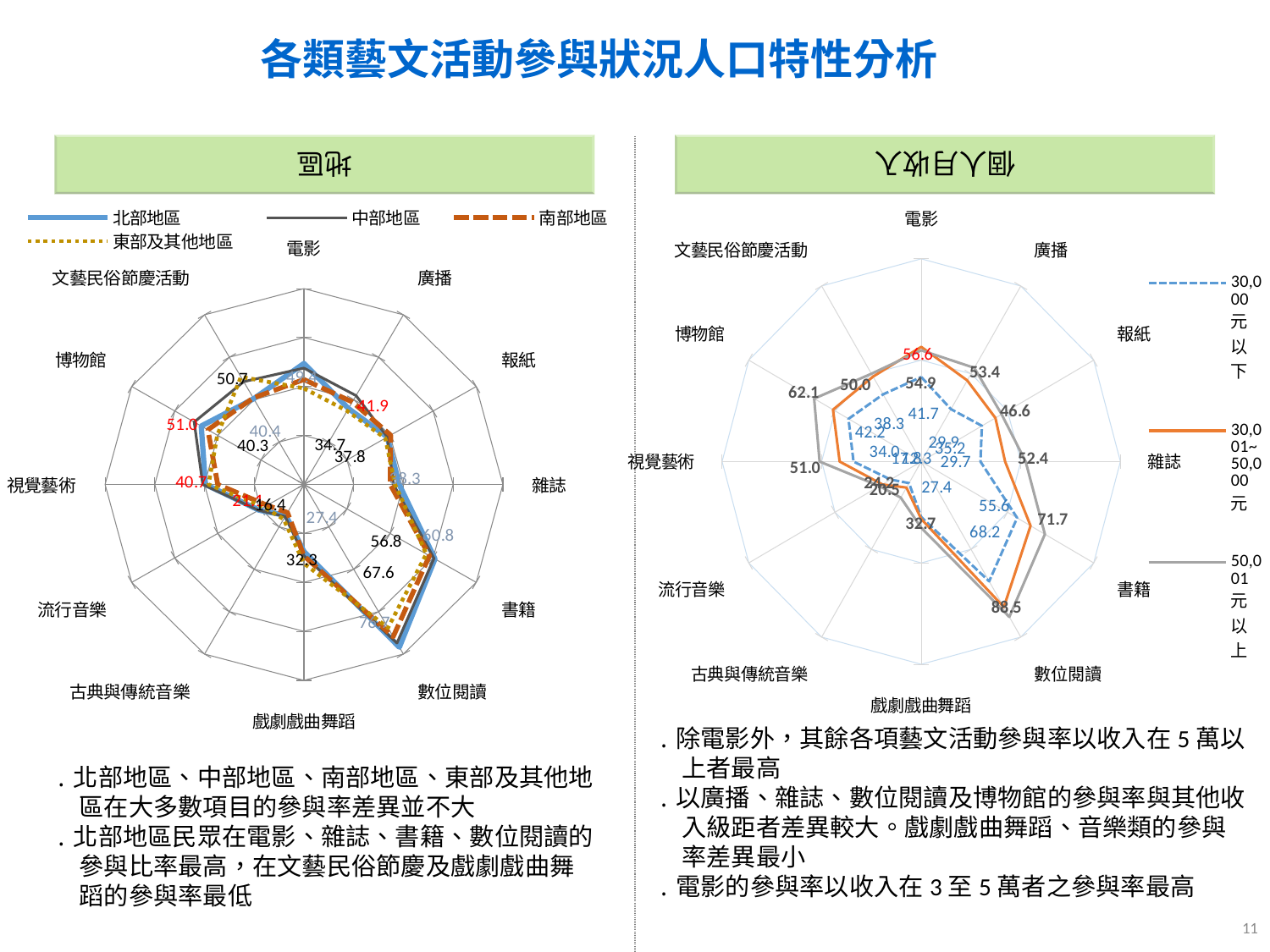

地區
個人月收入
各類藝文活動參與狀況人口特性分析

### Chart

| Category | 北部地區 | 中部地區 | 南部地區 | 東部及其他地區 |
|---|---|---|---|---|
| 電影 | 49.40873742599069 | 47.520931374331255 | 42.85873595317471 | 39.234059330011554 |
| 廣播 | 35.8052899419291 | 41.897899565941714 | 38.905506933627215 | 34.69883388542446 |
| 報紙 | 38.73988811858266 | 38.729887902057214 | 40.28176848824201 | 37.77038887345684 |
| 雜誌 | 38.28968450591883 | 36.042906459249295 | 34.69611122030736 | 36.624068716721936 |
| 書籍 | 60.83455364361106 | 60.399614604856126 | 58.27989464422016 | 56.808035557252914 |
| 數位閱讀 | 76.72807353257416 | 74.8070695186456 | 71.80054084347297 | 67.60329716853798 |
| 戲劇戲曲舞蹈 | 27.392496577440443 | 29.102621039182676 | 29.179421368067292 | 32.25155335825271 |
| 古典與傳統音樂 | 14.652262048900413 | 15.116365452610003 | 13.28452645575654 | 16.37709044755878 |
| 流行音樂 | 20.935314470896273 | 21.124091331325275 | 17.059626343941467 | 18.63440208232936 |
| 視覺藝術 | 39.66035175601735 | 40.72331625166578 | 34.70105703735322 | 38.387333224728856 |
| 博物館 | 47.7131097567062 | 50.983110498333915 | 44.63231772966647 | 40.266592106975146 |
| 文藝民俗節慶活動 | 40.427351663178364 | 48.47179080297361 | 40.784058130833586 | 50.700973654869706 |

### Chart

| Category | 30,000元以下 | 30,001~50,000元 | 50,001元以上 |
|---|---|---|---|
| 電影 | 41.71097259264856 | 56.56450404777333 | 54.86197644837123 |
| 廣播 | 29.85415190849057 | 46.20430701746804 | 53.35757936849301 |
| 報紙 | 35.19909678943415 | 43.007691566752456 | 46.612335191631004 |
| 雜誌 | 29.74428862897097 | 42.11829862831286 | 52.44412289256807 |
| 書籍 | 55.60074927821199 | 63.40924695020704 | 71.72872283331183 |
| 數位閱讀 | 68.20457695981882 | 82.94864887463325 | 88.50025062528834 |
| 戲劇戲曲舞蹈 | 27.381673427822662 | 28.340291362968145 | 32.66182035729134 |
| 古典與傳統音樂 | 12.297606922758016 | 14.8553477193555 | 20.5420143503964 |
| 流行音樂 | 17.79465935318106 | 22.557570632352128 | 24.214776025600603 |
| 視覺藝術 | 34.00844848435959 | 40.98029413510248 | 51.02852152289038 |
| 博物館 | 42.15027569921031 | 51.149187804464425 | 62.07983868023943 |
| 文藝民俗節慶活動 | 38.26825937820913 | 48.38355189069515 | 50.00611020054966 |
․除電影外，其餘各項藝文活動參與率以收入在5萬以上者最高
․以廣播、雜誌、數位閱讀及博物館的參與率與其他收入級距者差異較大。戲劇戲曲舞蹈、音樂類的參與率差異最小
․電影的參與率以收入在3至5萬者之參與率最高
․北部地區、中部地區、南部地區、東部及其他地區在大多數項目的參與率差異並不大
․北部地區民眾在電影、雜誌、書籍、數位閱讀的參與比率最高，在文藝民俗節慶及戲劇戲曲舞蹈的參與率最低
11